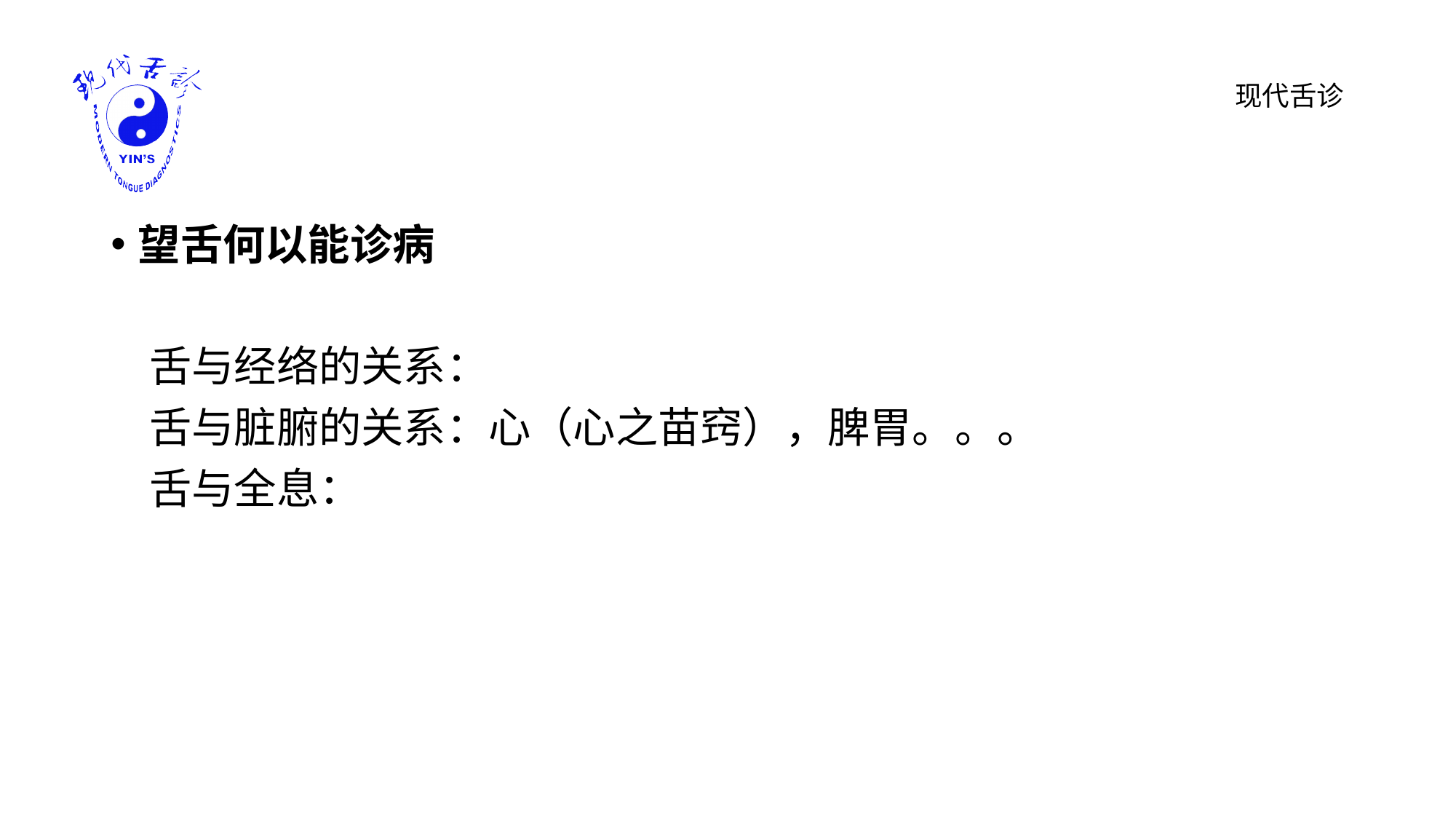

望舌何以能诊病

   舌与经络的关系：
   舌与脏腑的关系：心（心之苗窍），脾胃。。。
   舌与全息：